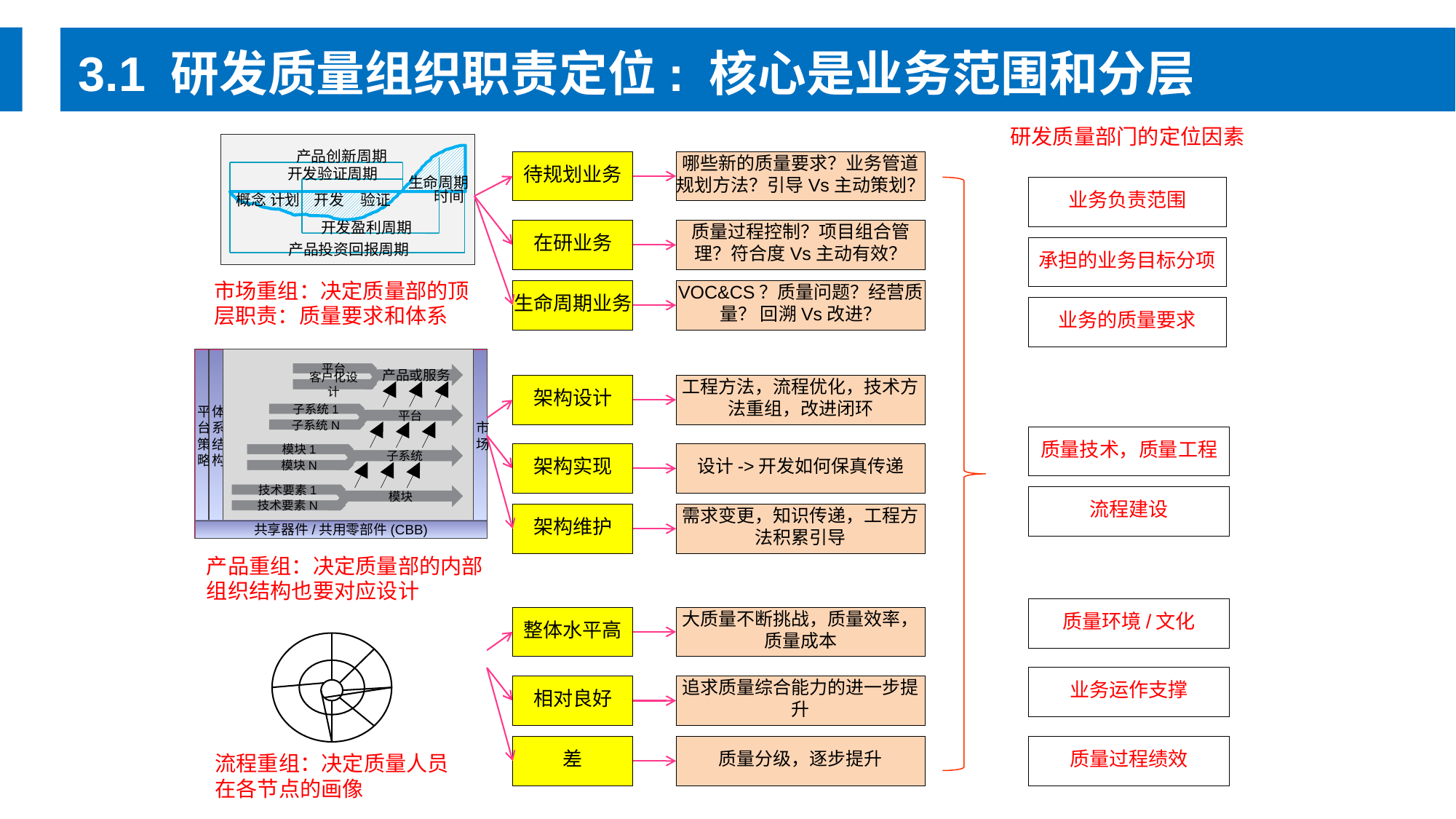

3.1 研发质量组织职责定位: 核心是业务范围和分层
研发质量部门的定位因素

产品创新周期

开发验证周期
生命周期
概念
计划
开发
验证
时间
开发盈利周期
产品投资回报周期
待规划业务
哪些新的质量要求？业务管道规划方法？引导Vs主动策划？
业务负责范围

在研业务
质量过程控制？项目组合管理？符合度Vs主动有效？
承担的业务目标分项
市场重组：决定质量部的顶层职责：质量要求和体系
生命周期业务
VOC&CS？质量问题？经营质量？ 回溯Vs改进？
业务的质量要求
平台策略
体系结构

市场
平台

客户化设计
产品或服务
子系统1

子系统N
平台
模块1

模块N
子系统
技术要素1

技术要素N
模块
共享器件/共用零部件(CBB)
架构设计
工程方法，流程优化，技术方法重组，改进闭环
质量技术，质量工程
架构实现
设计->开发如何保真传递
流程建设
架构维护
需求变更，知识传递，工程方法积累引导
产品重组：决定质量部的内部
组织结构也要对应设计
质量环境/文化
整体水平高
大质量不断挑战，质量效率，质量成本

业务运作支撑
相对良好
追求质量综合能力的进一步提升
差
质量分级，逐步提升
质量过程绩效
流程重组：决定质量人员
在各节点的画像